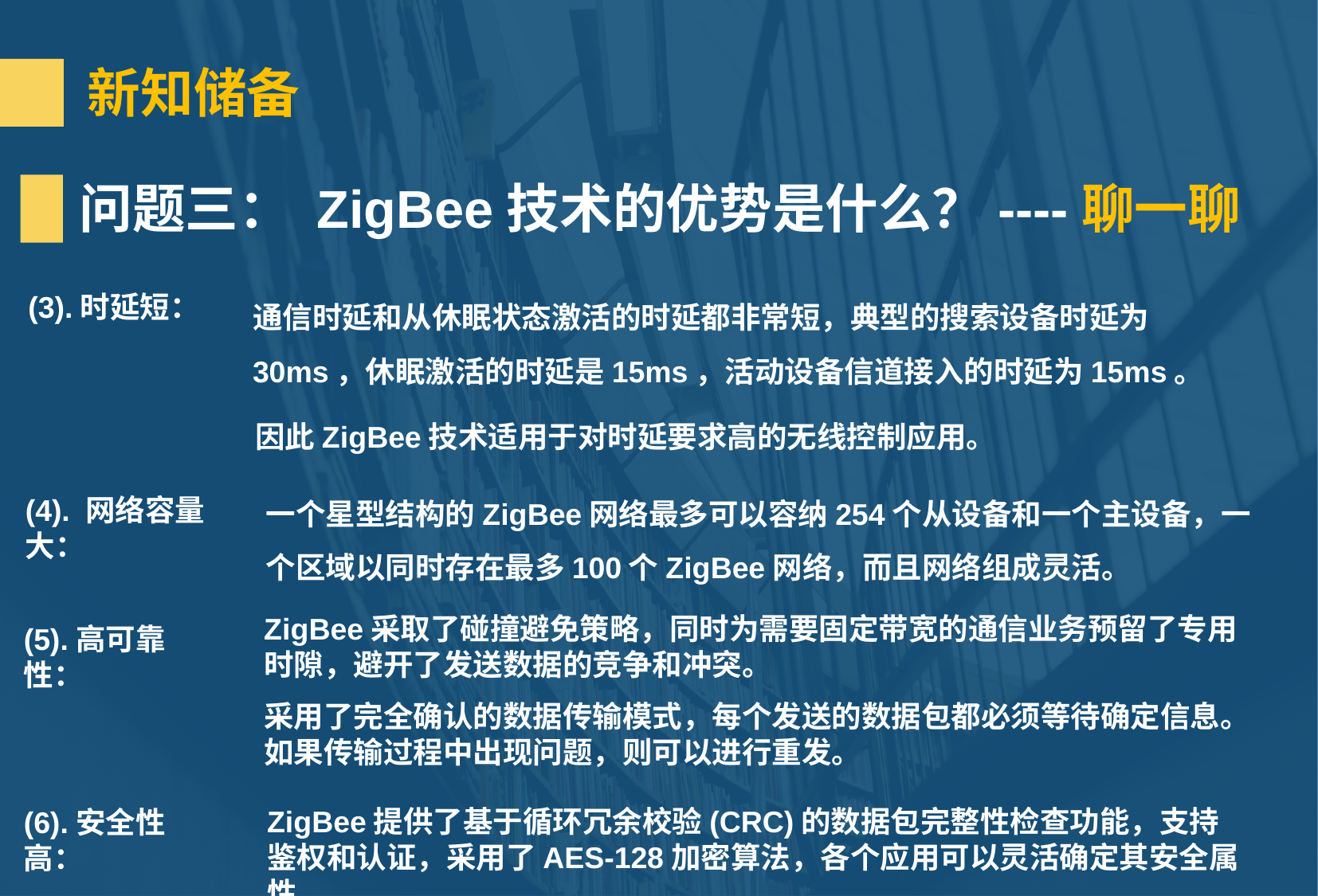

新知储备
问题三： ZigBee技术的优势是什么？----聊一聊

通信时延和从休眠状态激活的时延都非常短，典型的搜索设备时延为30ms，休眠激活的时延是15ms，活动设备信道接入的时延为15ms。
(3).时延短：
因此ZigBee技术适用于对时延要求高的无线控制应用。
一个星型结构的ZigBee网络最多可以容纳254个从设备和一个主设备，一个区域以同时存在最多100个ZigBee网络，而且网络组成灵活。
(4). 网络容量大：
ZigBee采取了碰撞避免策略，同时为需要固定带宽的通信业务预留了专用时隙，避开了发送数据的竞争和冲突。
(5).高可靠性：
采用了完全确认的数据传输模式，每个发送的数据包都必须等待确定信息。如果传输过程中出现问题，则可以进行重发。
ZigBee提供了基于循环冗余校验(CRC)的数据包完整性检查功能，支持鉴权和认证，采用了AES-128加密算法，各个应用可以灵活确定其安全属性。
(6).安全性高：